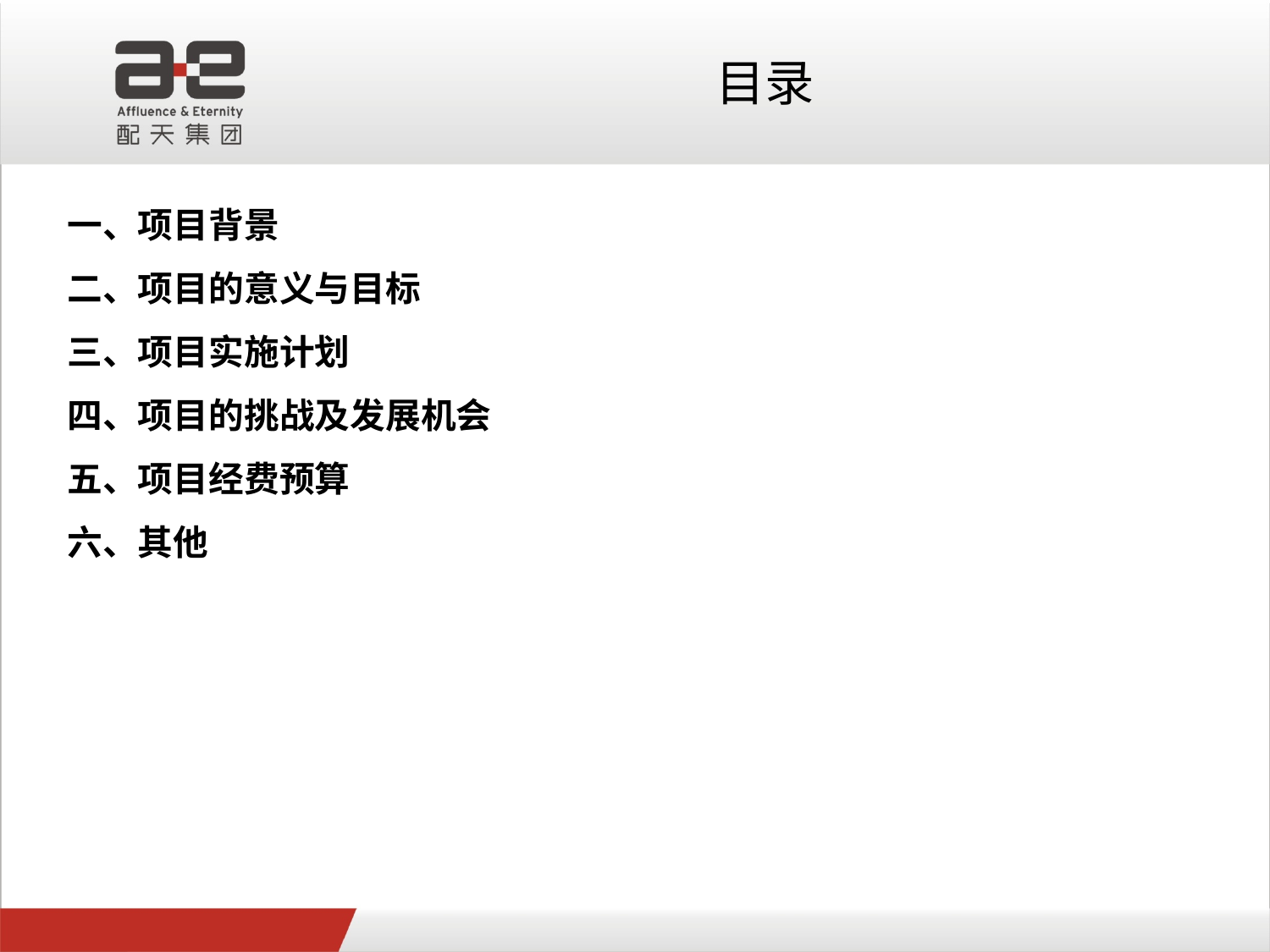

# 目录
一、项目背景
二、项目的意义与目标
三、项目实施计划
四、项目的挑战及发展机会
五、项目经费预算
六、其他